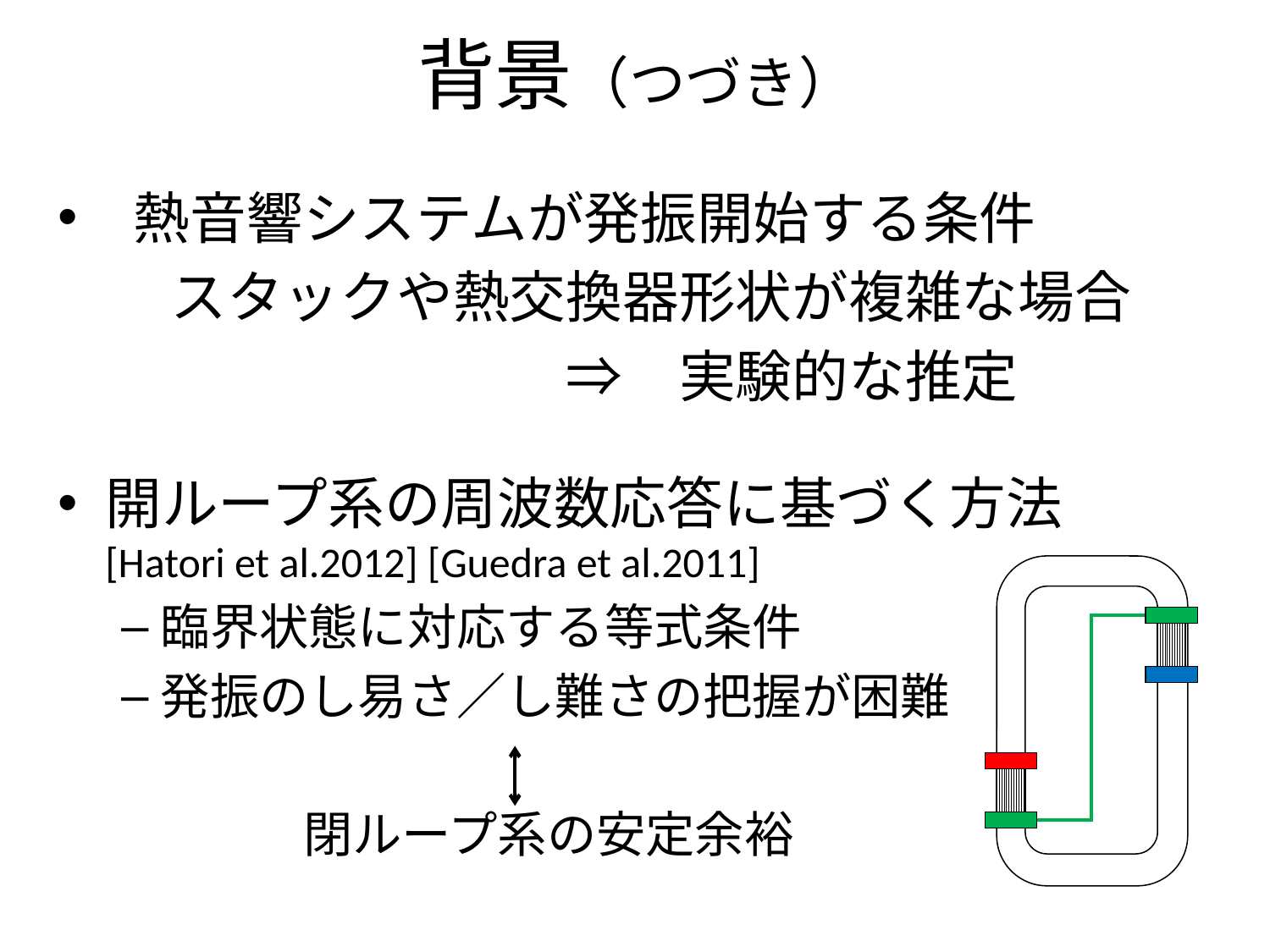

背景（つづき）
　熱音響システムが発振開始する条件
　　スタックや熱交換器形状が複雑な場合
　　　　　　　　　⇒　実験的な推定

開ループ系の周波数応答に基づく方法　　 [Hatori et al.2012] [Guedra et al.2011]
臨界状態に対応する等式条件
発振のし易さ／し難さの把握が困難

           　閉ループ系の安定余裕